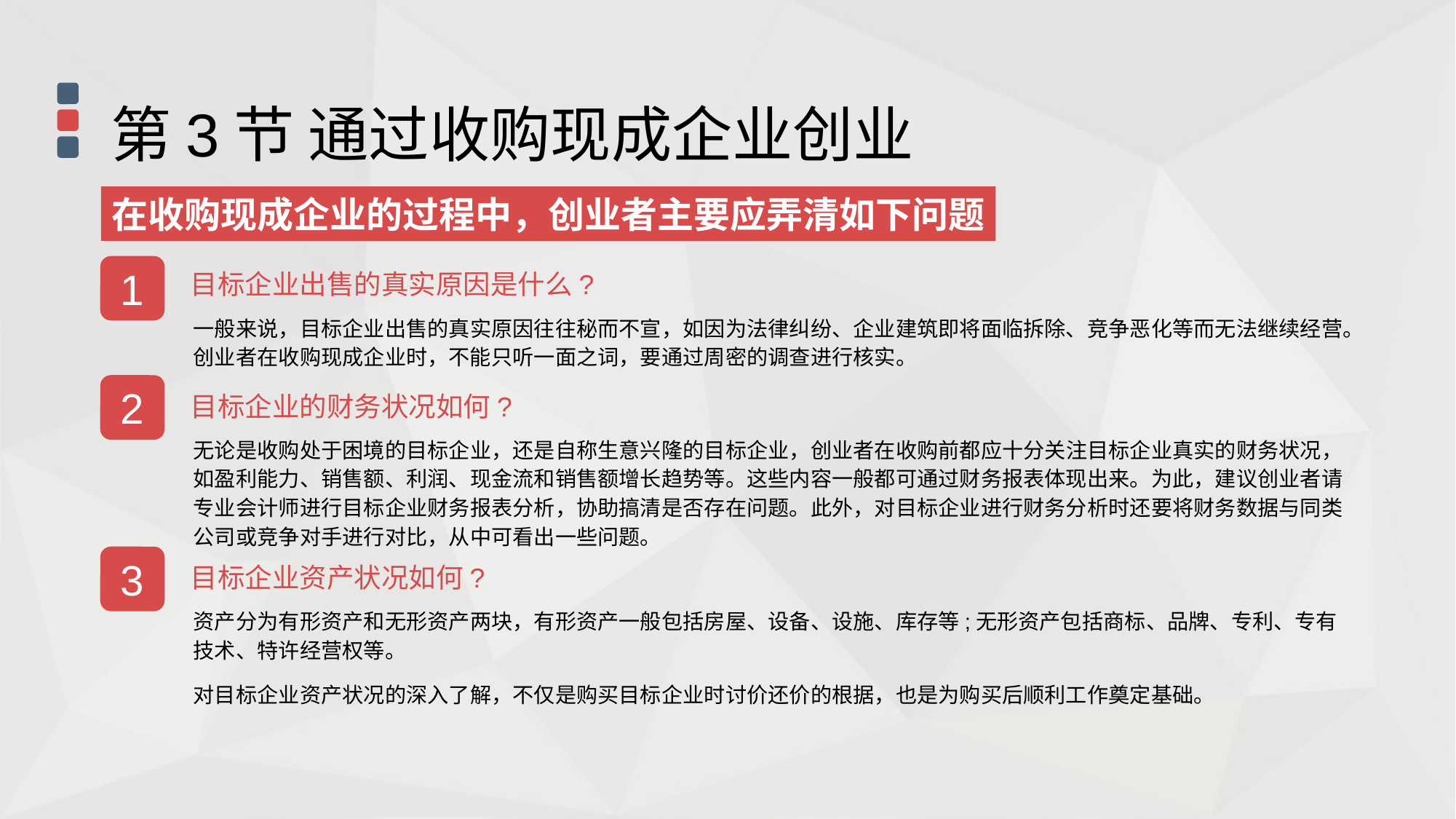

第3节 通过收购现成企业创业
在收购现成企业的过程中，创业者主要应弄清如下问题
1
目标企业出售的真实原因是什么?
一般来说，目标企业出售的真实原因往往秘而不宣，如因为法律纠纷、企业建筑即将面临拆除、竞争恶化等而无法继续经营。创业者在收购现成企业时，不能只听一面之词，要通过周密的调查进行核实。
2
目标企业的财务状况如何?
无论是收购处于困境的目标企业，还是自称生意兴隆的目标企业，创业者在收购前都应十分关注目标企业真实的财务状况，如盈利能力、销售额、利润、现金流和销售额增长趋势等。这些内容一般都可通过财务报表体现出来。为此，建议创业者请专业会计师进行目标企业财务报表分析，协助搞清是否存在问题。此外，对目标企业进行财务分析时还要将财务数据与同类公司或竞争对手进行对比，从中可看出一些问题。
3
目标企业资产状况如何?
资产分为有形资产和无形资产两块，有形资产一般包括房屋、设备、设施、库存等;无形资产包括商标、品牌、专利、专有技术、特许经营权等。
对目标企业资产状况的深入了解，不仅是购买目标企业时讨价还价的根据，也是为购买后顺利工作奠定基础。